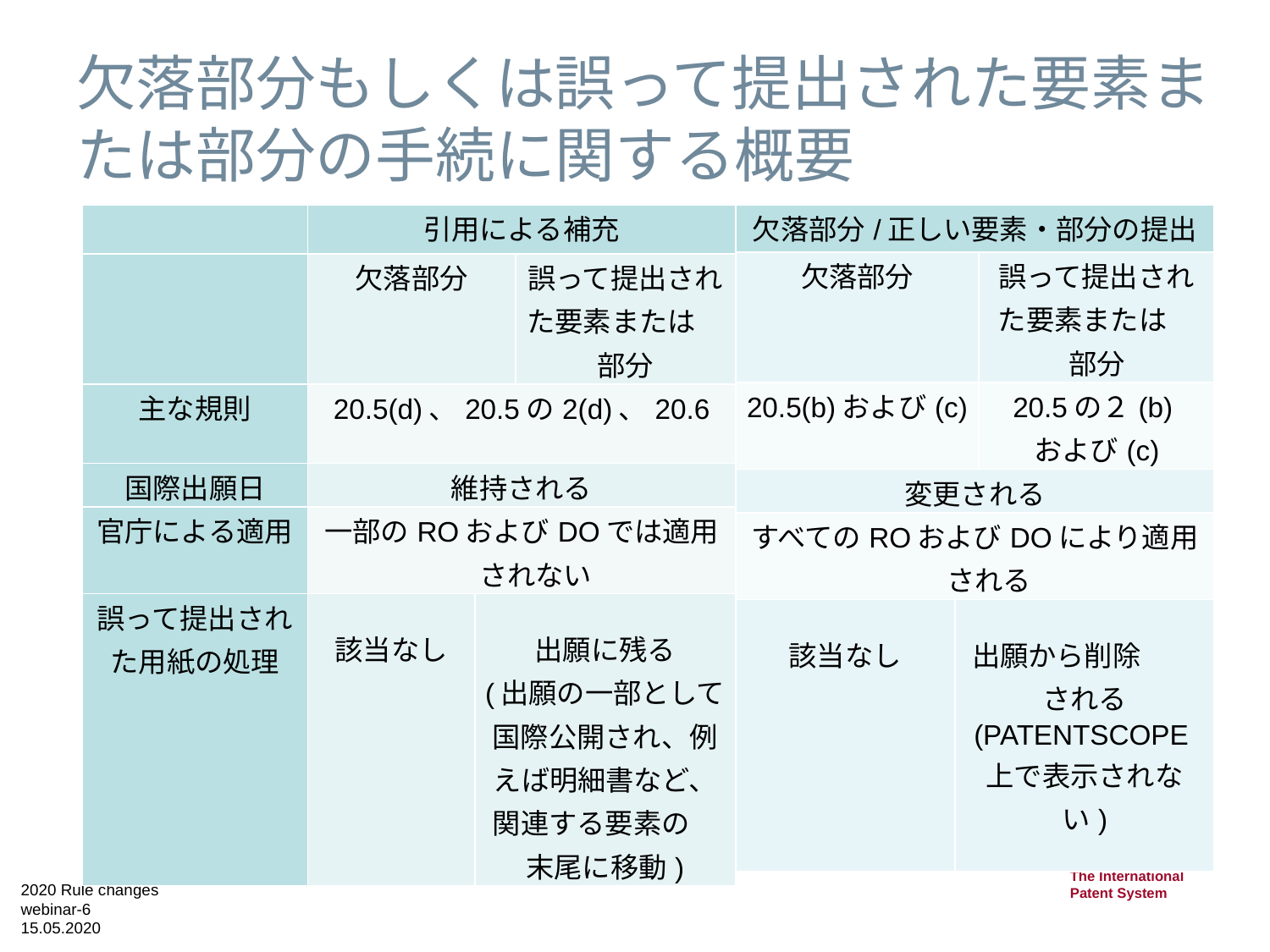

# 欠落部分もしくは誤って提出された要素または部分の手続に関する概要
| 欠落部分/正しい要素・部分の提出 |  |  |
| --- | --- | --- |
| 欠落部分 |  | 誤って提出された要素または　部分 |
| 20.5(b)および(c) |  | 20.5の２(b) および(c) |
| 変更される |  |  |
| すべてのROおよびDOにより適用　される |  |  |
| 該当なし | 出願から削除　　される (PATENTSCOPE上で表示されない) | Removed from the application (and not visible on PATENTSCOPE) |
|  | 引用による補充 |  |  |
| --- | --- | --- | --- |
|  | 欠落部分 |  | 誤って提出された要素または　部分 |
| 主な規則 | 20.5(d)、20.5の2(d)、20.6 |  |  |
| 国際出願日 | 維持される |  |  |
| 官庁による適用 | 一部のROおよびDOでは適用　されない |  |  |
| 誤って提出された用紙の処理 | 該当なし | 出願に残る (出願の一部として国際公開され、例えば明細書など、関連する要素の　末尾に移動) | Remain in the application (published as part of the application —moved to the end of the respective element, e.g. description) |